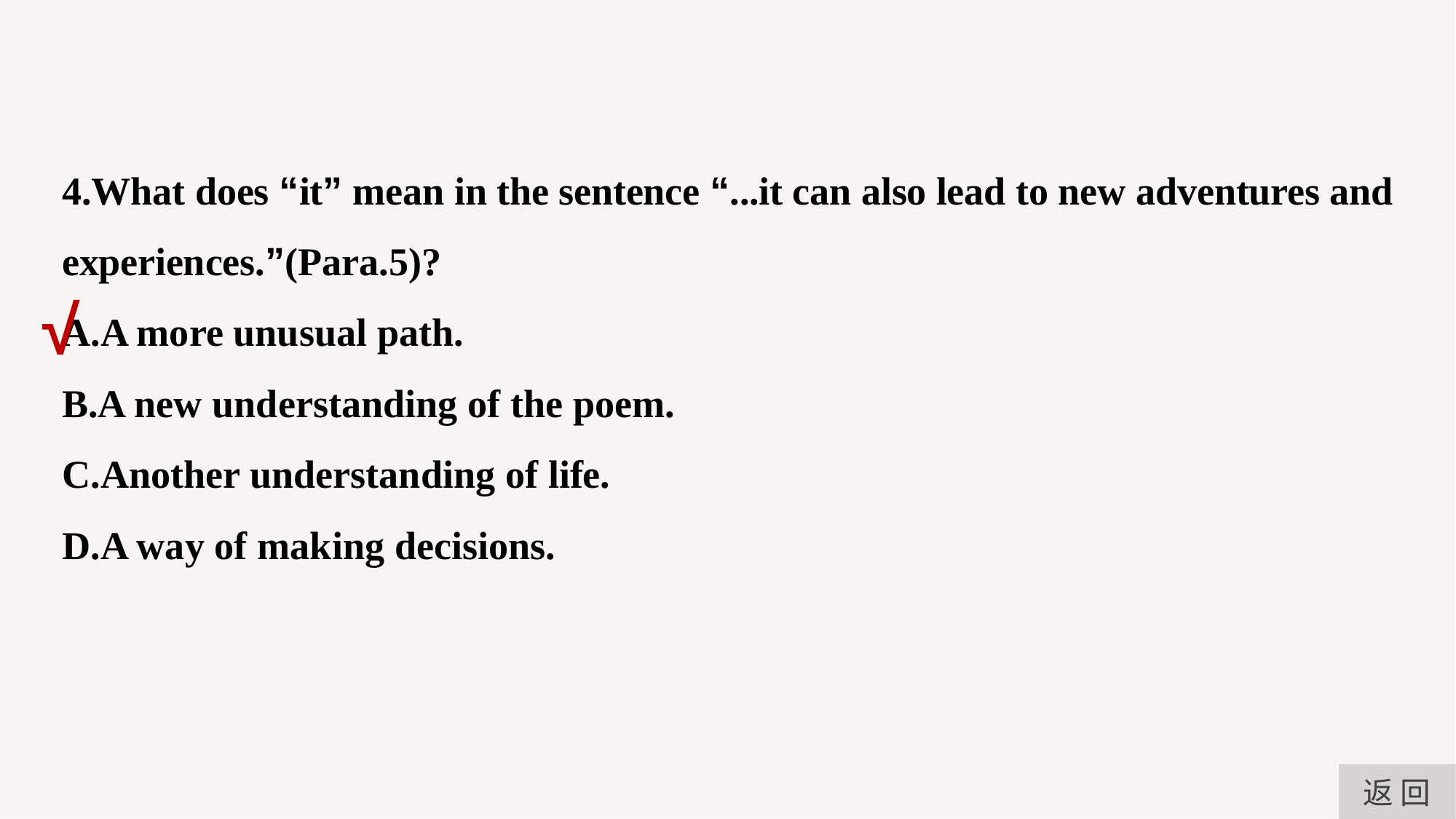

4.What does “it” mean in the sentence “...it can also lead to new adventures and experiences.”(Para.5)?
A.A more unusual path.
B.A new understanding of the poem.
C.Another understanding of life.
D.A way of making decisions.
√
返 回